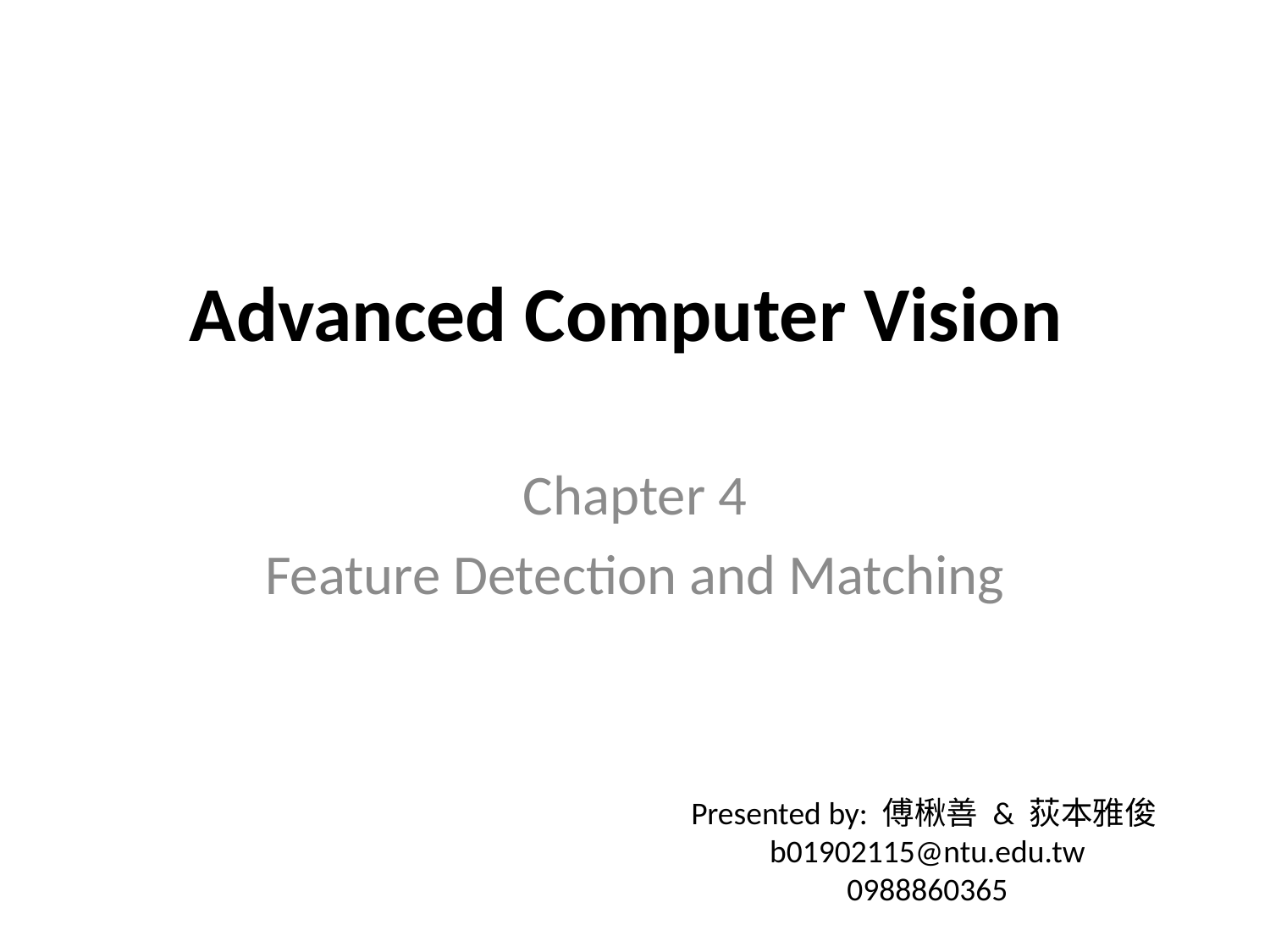

# Advanced Computer Vision
Chapter 4
Feature Detection and Matching
Presented by: 傅楸善 & 荻本雅俊b01902115@ntu.edu.tw
0988860365